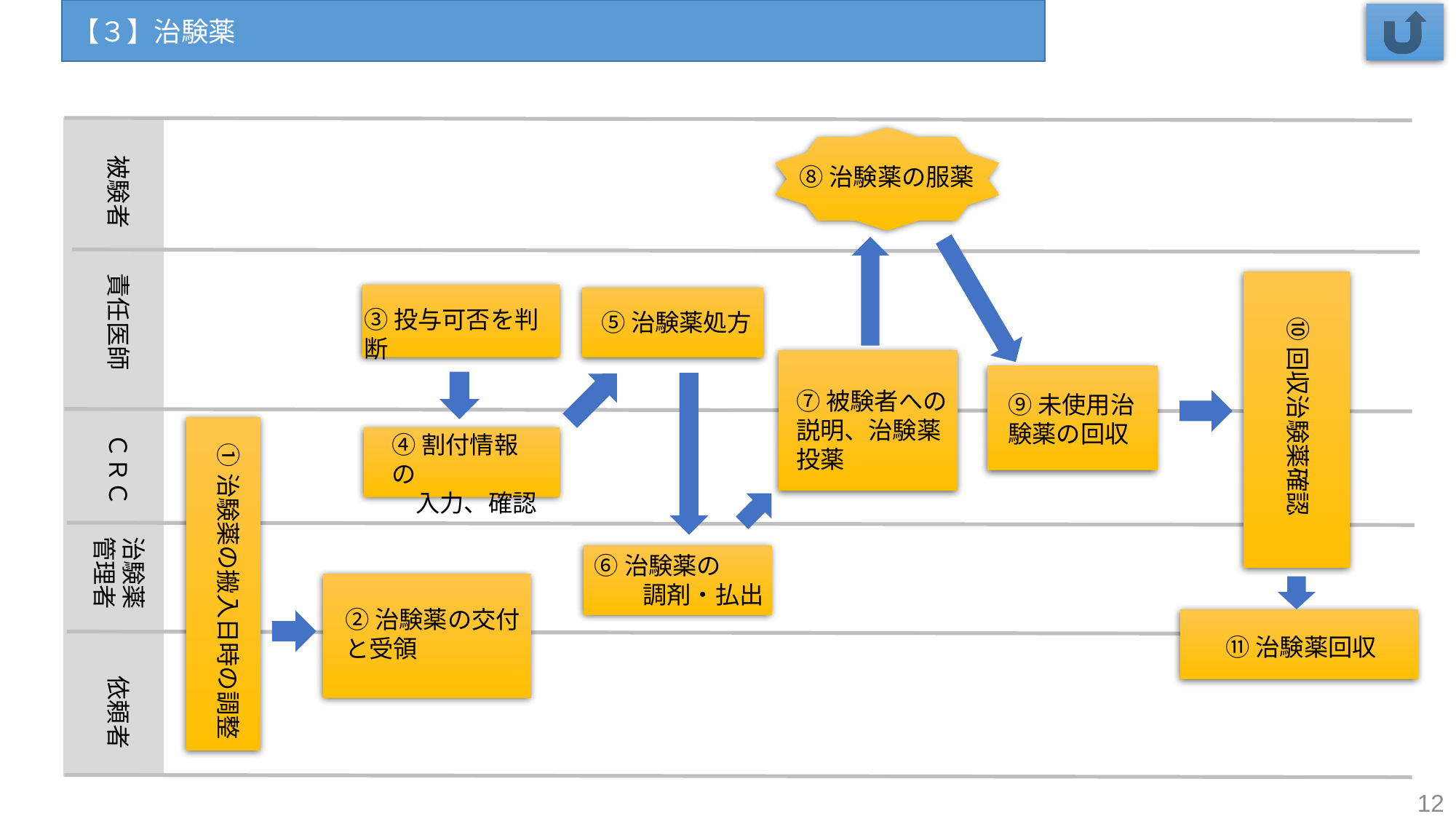

【３】治験薬

被験者
⑧治験薬の服薬

責任医師

⑩回収治験薬確認

③投与可否を判断
⑤治験薬処方

⑦被験者への説明、治験薬投薬
⑨未使用治験薬の回収

ＣＲＣ
④割付情報の
　入力、確認

①治験薬の搬入日時の調整

治験薬管理者
⑥治験薬の
　　調剤・払出

②治験薬の交付
と受領

⑪治験薬回収
依頼者